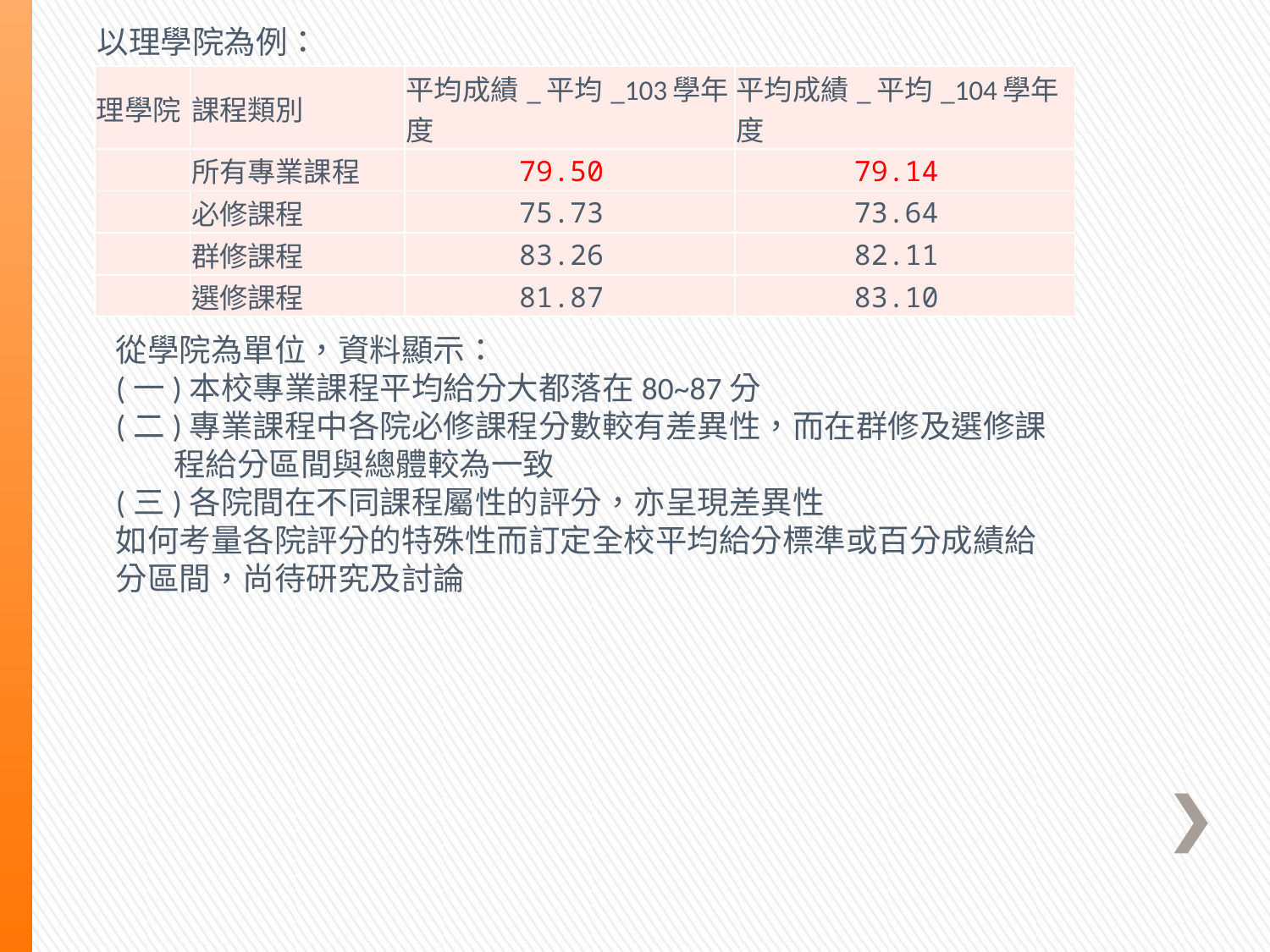

以理學院為例：
| 理學院 | 課程類別 | 平均成績\_平均\_103學年度 | 平均成績\_平均\_104學年度 |
| --- | --- | --- | --- |
|  | 所有專業課程 | 79.50 | 79.14 |
|  | 必修課程 | 75.73 | 73.64 |
|  | 群修課程 | 83.26 | 82.11 |
|  | 選修課程 | 81.87 | 83.10 |
從學院為單位，資料顯示：
(一)本校專業課程平均給分大都落在80~87分
(二)專業課程中各院必修課程分數較有差異性，而在群修及選修課
       程給分區間與總體較為一致
(三)各院間在不同課程屬性的評分，亦呈現差異性
如何考量各院評分的特殊性而訂定全校平均給分標準或百分成績給分區間，尚待研究及討論